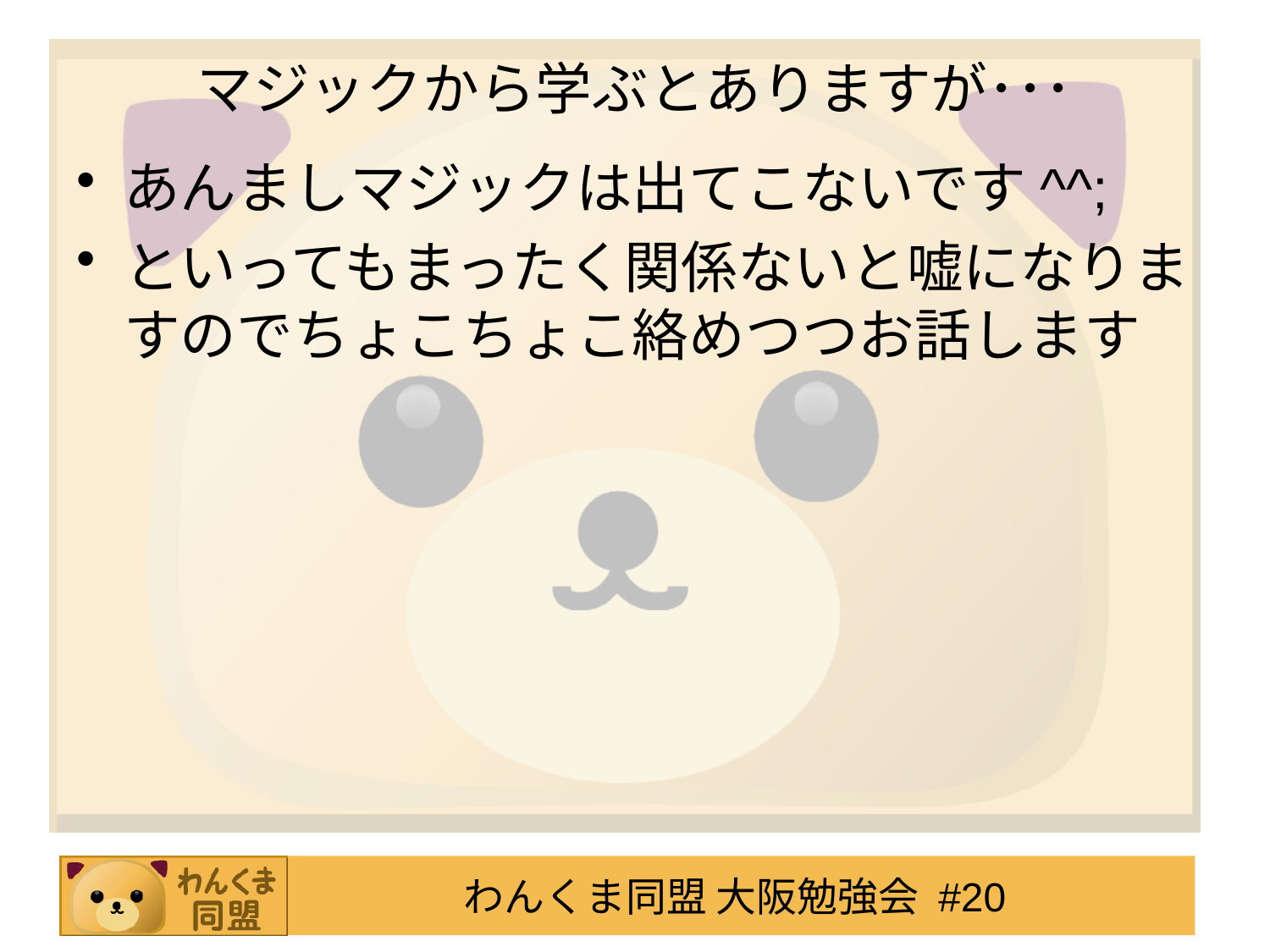

# マジックから学ぶとありますが･･･
あんましマジックは出てこないです^^;
といってもまったく関係ないと嘘になりますのでちょこちょこ絡めつつお話します